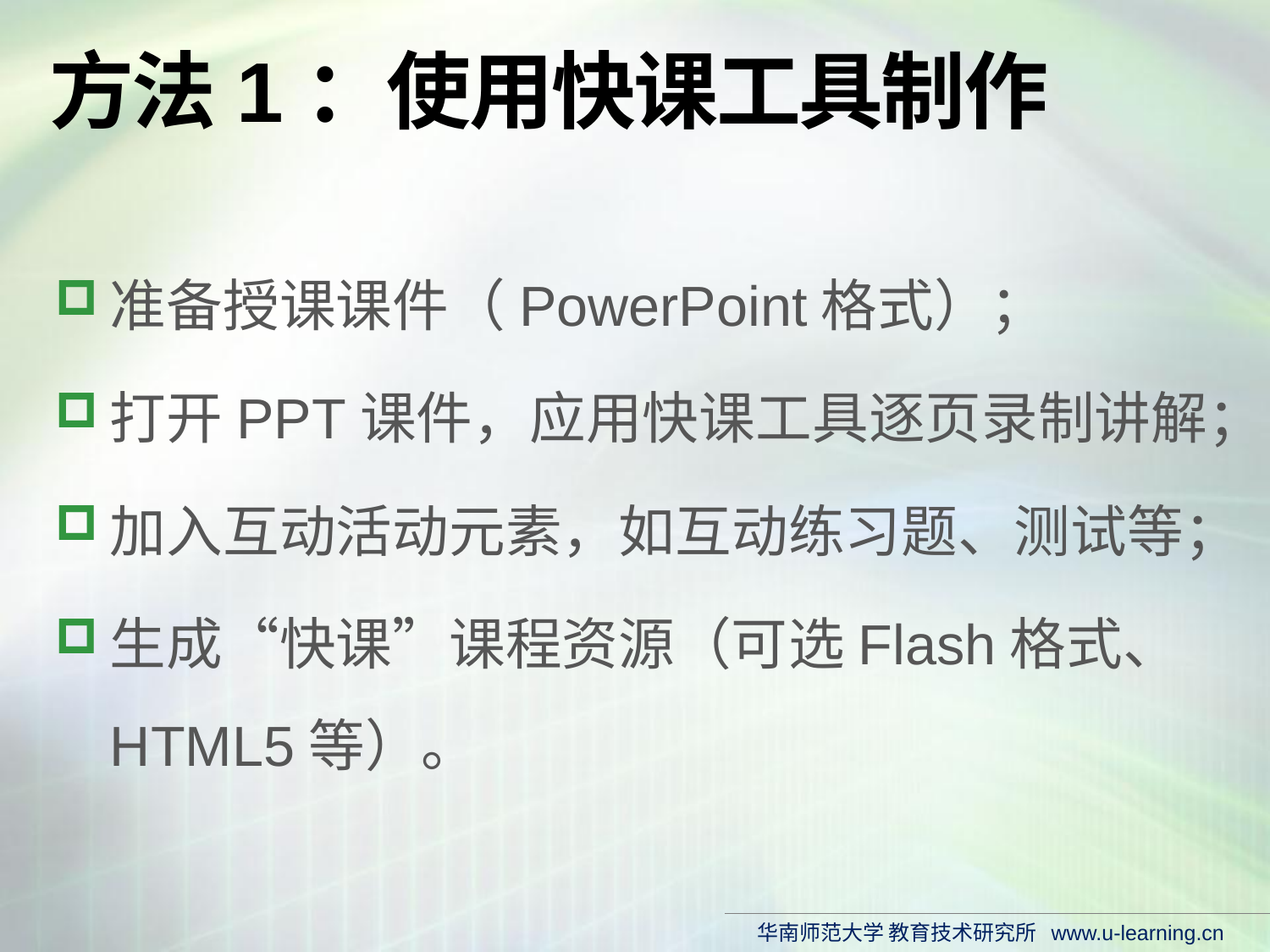

# 方法1：使用快课工具制作
准备授课课件（PowerPoint格式）；
打开PPT课件，应用快课工具逐页录制讲解；
加入互动活动元素，如互动练习题、测试等；
生成“快课”课程资源（可选Flash格式、HTML5等）。